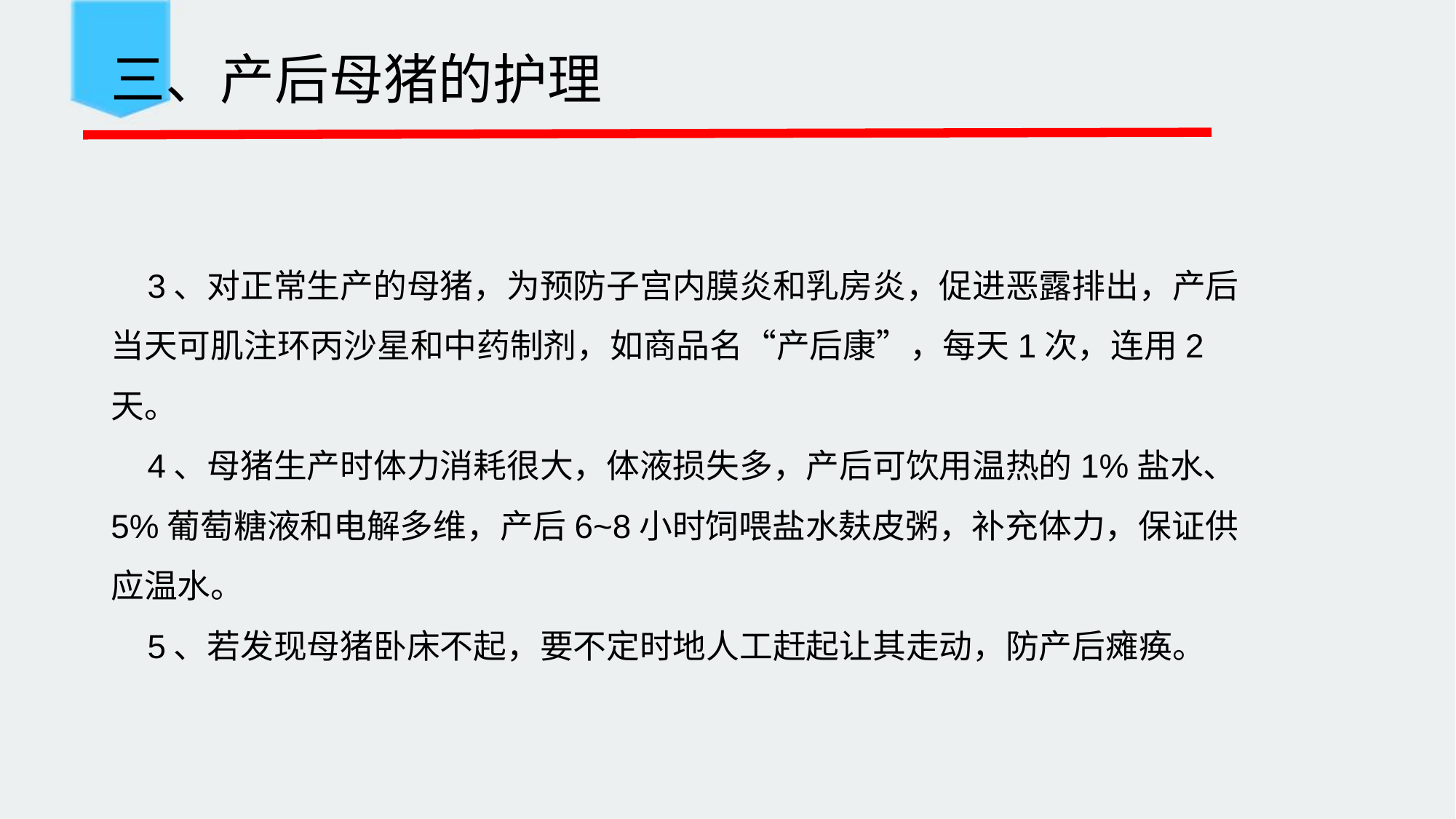

三、产后母猪的护理
3、对正常生产的母猪，为预防子宫内膜炎和乳房炎，促进恶露排出，产后当天可肌注环丙沙星和中药制剂，如商品名“产后康”，每天1次，连用2天。
4、母猪生产时体力消耗很大，体液损失多，产后可饮用温热的1%盐水、5%葡萄糖液和电解多维，产后6~8小时饲喂盐水麸皮粥，补充体力，保证供应温水。
5、若发现母猪卧床不起，要不定时地人工赶起让其走动，防产后瘫痪。